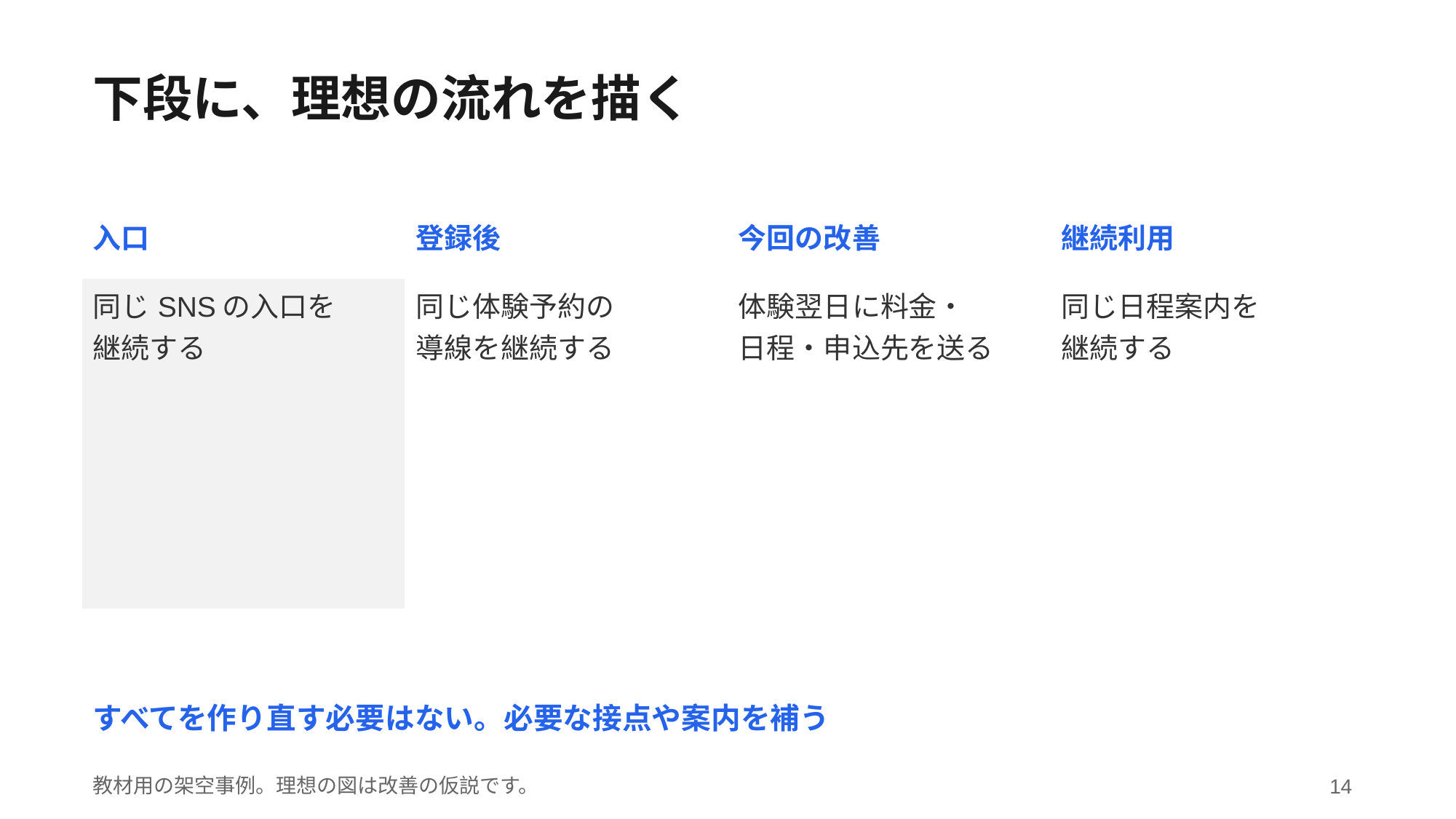

下段に、理想の流れを描く
| 入口 | 登録後 | 今回の改善 | 継続利用 |
| --- | --- | --- | --- |
| 同じSNSの入口を 継続する | 同じ体験予約の 導線を継続する | 体験翌日に料金・ 日程・申込先を送る | 同じ日程案内を 継続する |
すべてを作り直す必要はない。必要な接点や案内を補う
教材用の架空事例。理想の図は改善の仮説です。
14